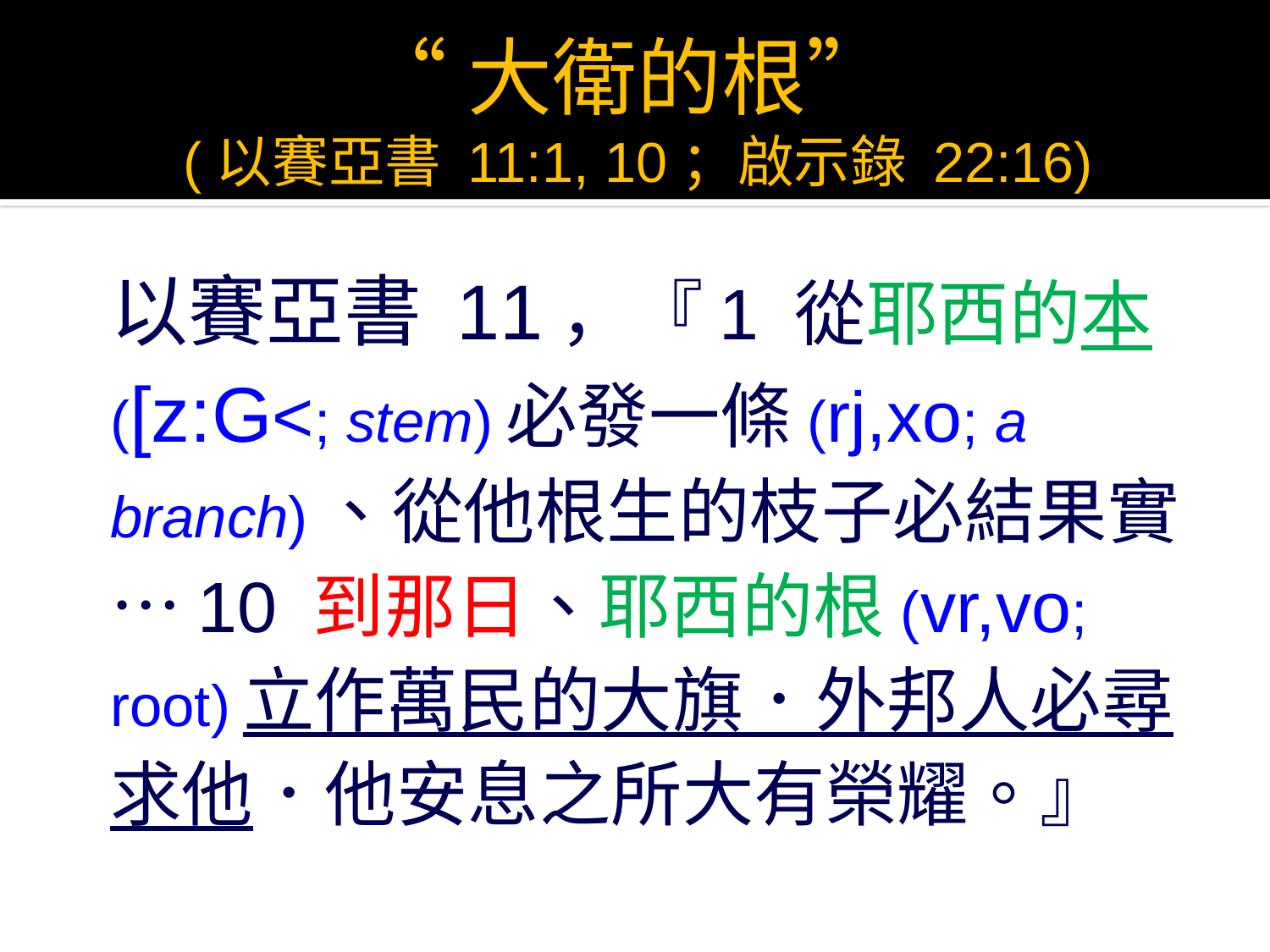

# “大衛的根” (以賽亞書 11:1, 10；啟示錄 22:16)
以賽亞書 11，『1 從耶西的本([z:G<; stem)必發一條(rj,xo; a branch)、從他根生的枝子必結果實…10 到那日、耶西的根(vr,vo; root)立作萬民的大旗．外邦人必尋求他．他安息之所大有榮耀。』